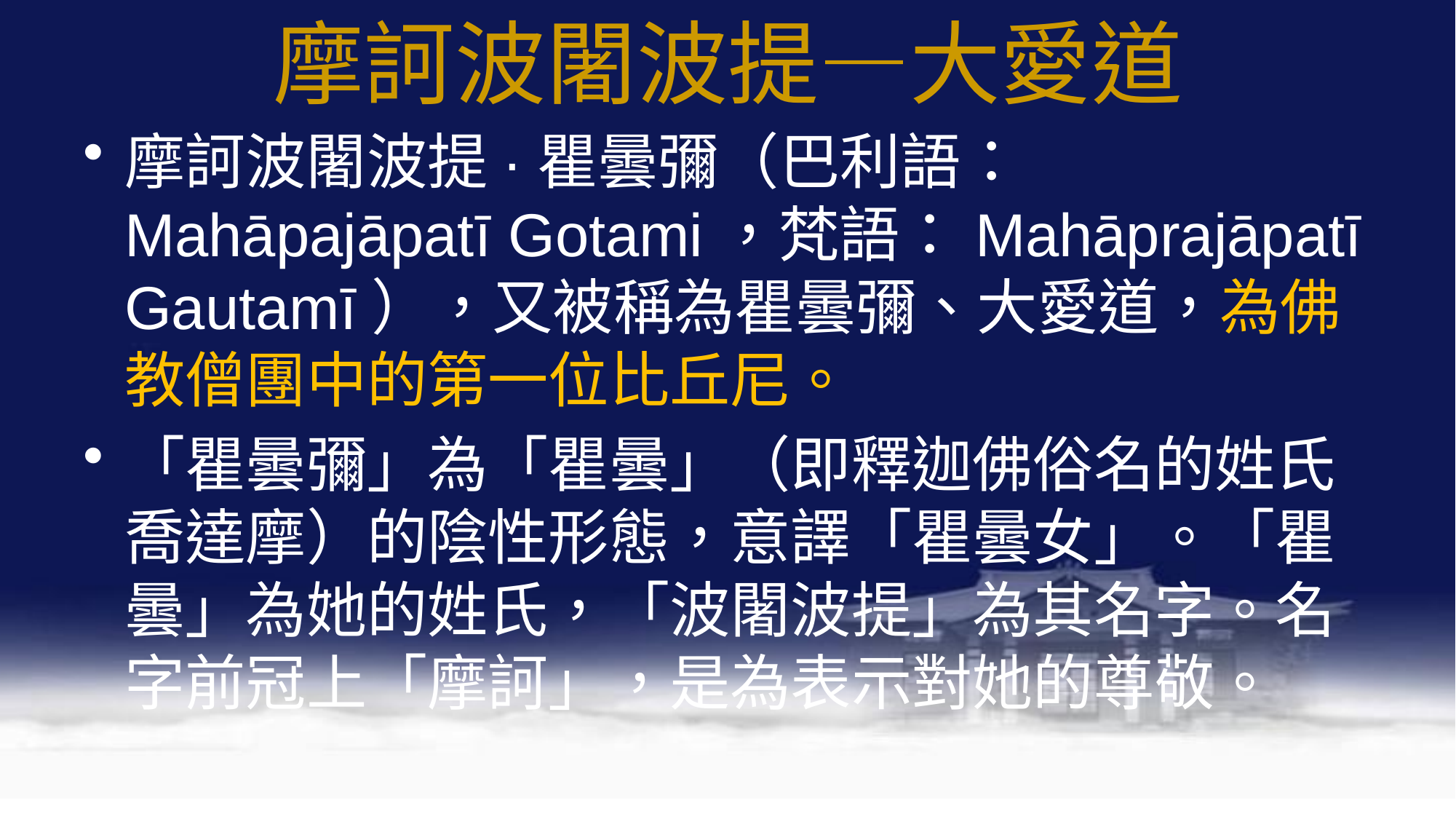

# 摩訶波闍波提—大愛道
摩訶波闍波提·瞿曇彌（巴利語：Mahāpajāpatī Gotami，梵語：Mahāprajāpatī Gautamī），又被稱為瞿曇彌、大愛道，為佛教僧團中的第一位比丘尼。
「瞿曇彌」為「瞿曇」（即釋迦佛俗名的姓氏喬達摩）的陰性形態，意譯「瞿曇女」。「瞿曇」為她的姓氏，「波闍波提」為其名字。名字前冠上「摩訶」，是為表示對她的尊敬。